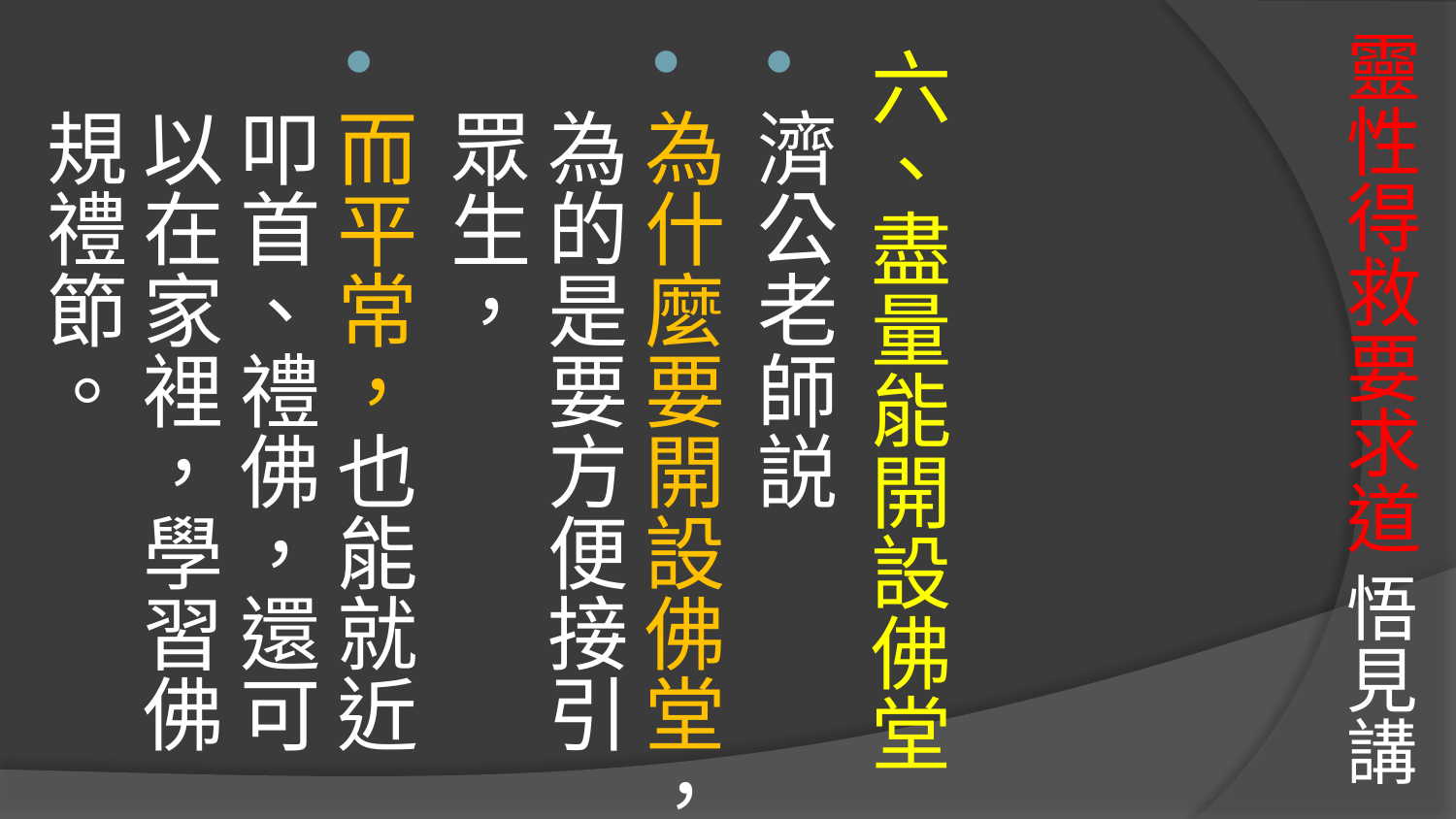

# 靈性得救要求道 悟見講
六、盡量能開設佛堂
濟公老師説
為什麼要開設佛堂，為的是要方便接引眾生，
而平常，也能就近叩首、禮佛，還可以在家裡，學習佛規禮節。